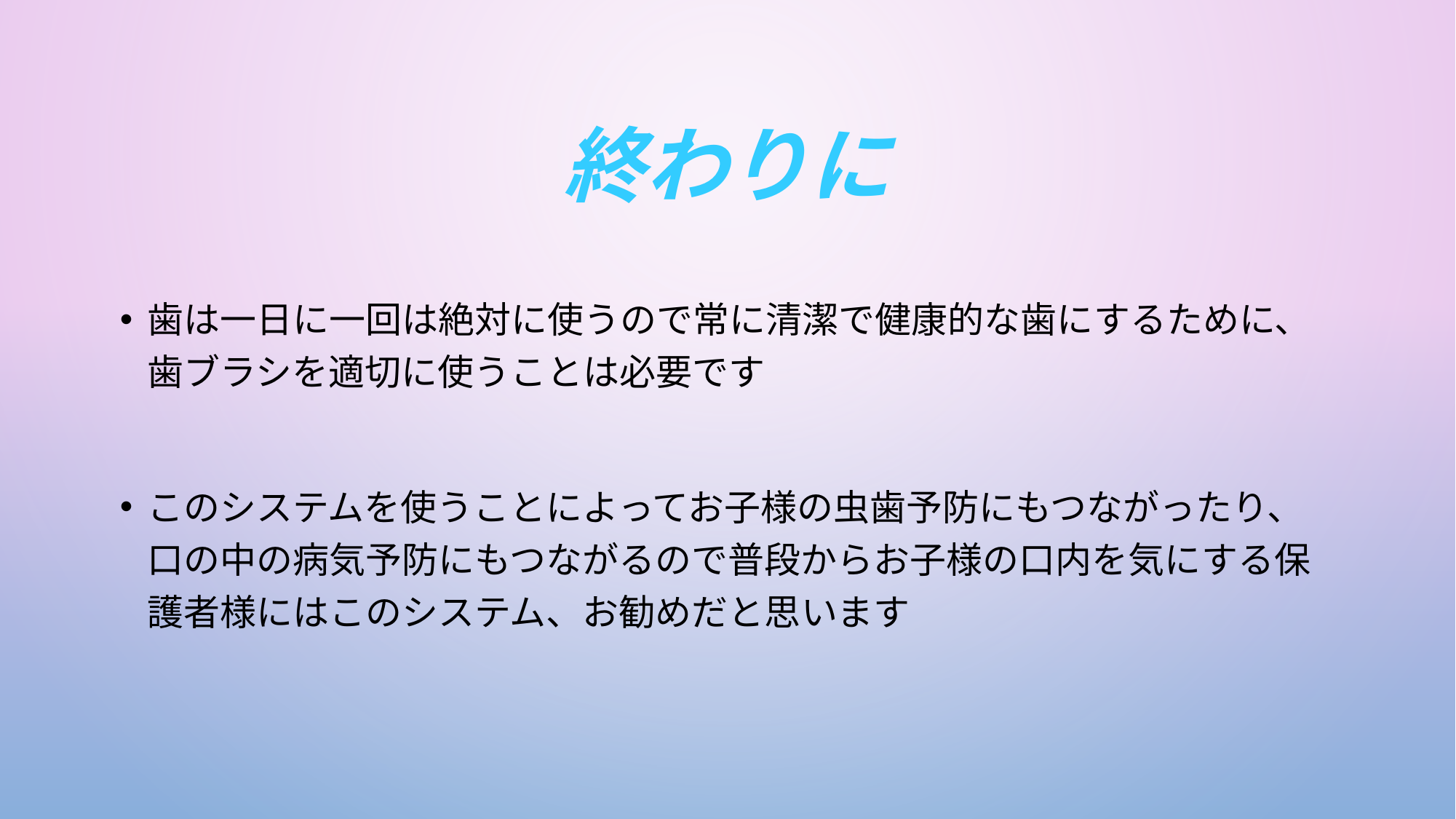

# 終わりに
歯は一日に一回は絶対に使うので常に清潔で健康的な歯にするために、歯ブラシを適切に使うことは必要です

このシステムを使うことによってお子様の虫歯予防にもつながったり、口の中の病気予防にもつながるので普段からお子様の口内を気にする保護者様にはこのシステム、お勧めだと思います